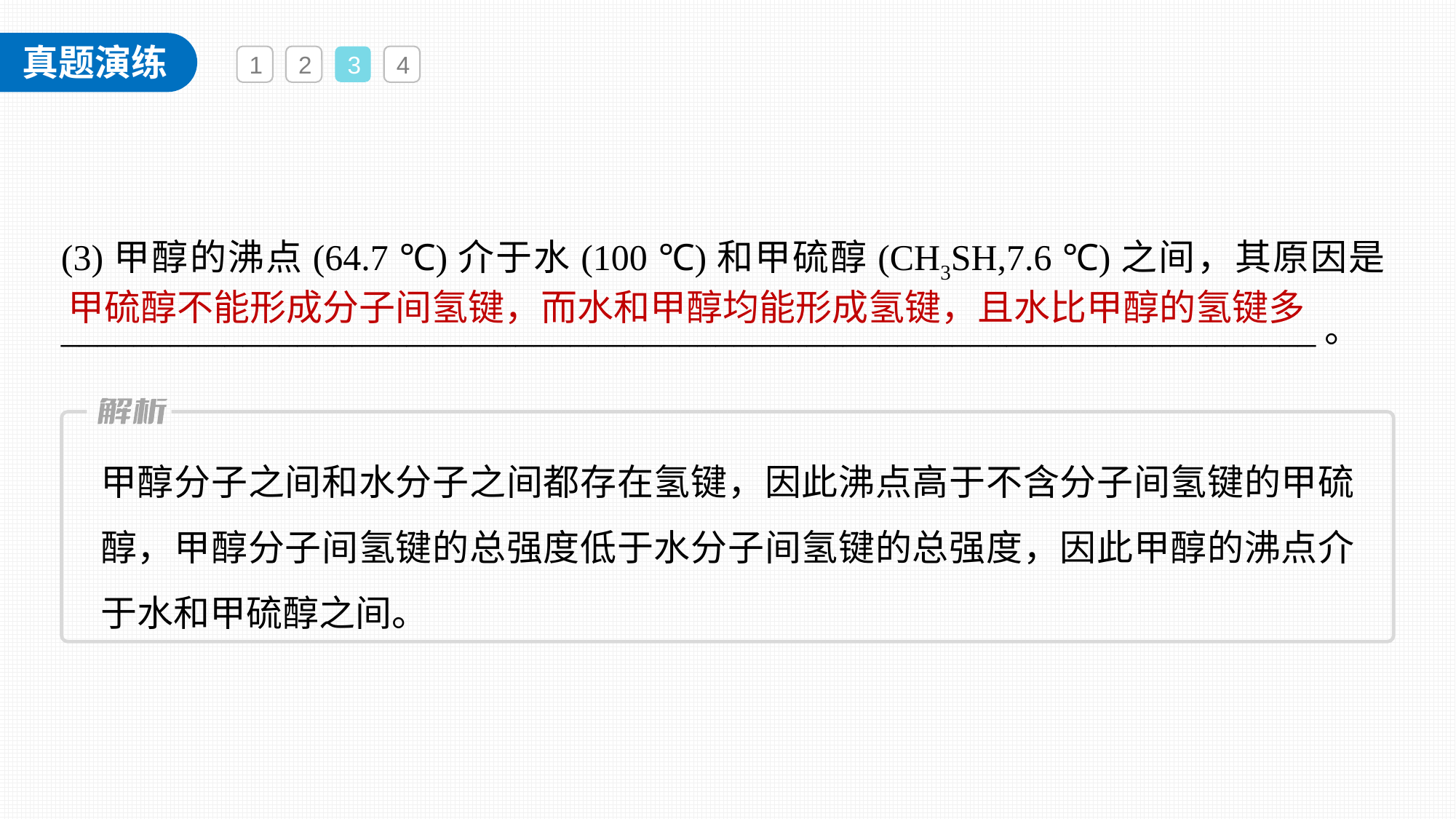

1
2
3
4
(3)甲醇的沸点(64.7 ℃)介于水(100 ℃)和甲硫醇(CH3SH,7.6 ℃)之间，其原因是_____________________________________________________________________。
甲硫醇不能形成分子间氢键，而水和甲醇均能形成氢键，且水比甲醇的氢键多

甲醇分子之间和水分子之间都存在氢键，因此沸点高于不含分子间氢键的甲硫醇，甲醇分子间氢键的总强度低于水分子间氢键的总强度，因此甲醇的沸点介于水和甲硫醇之间。